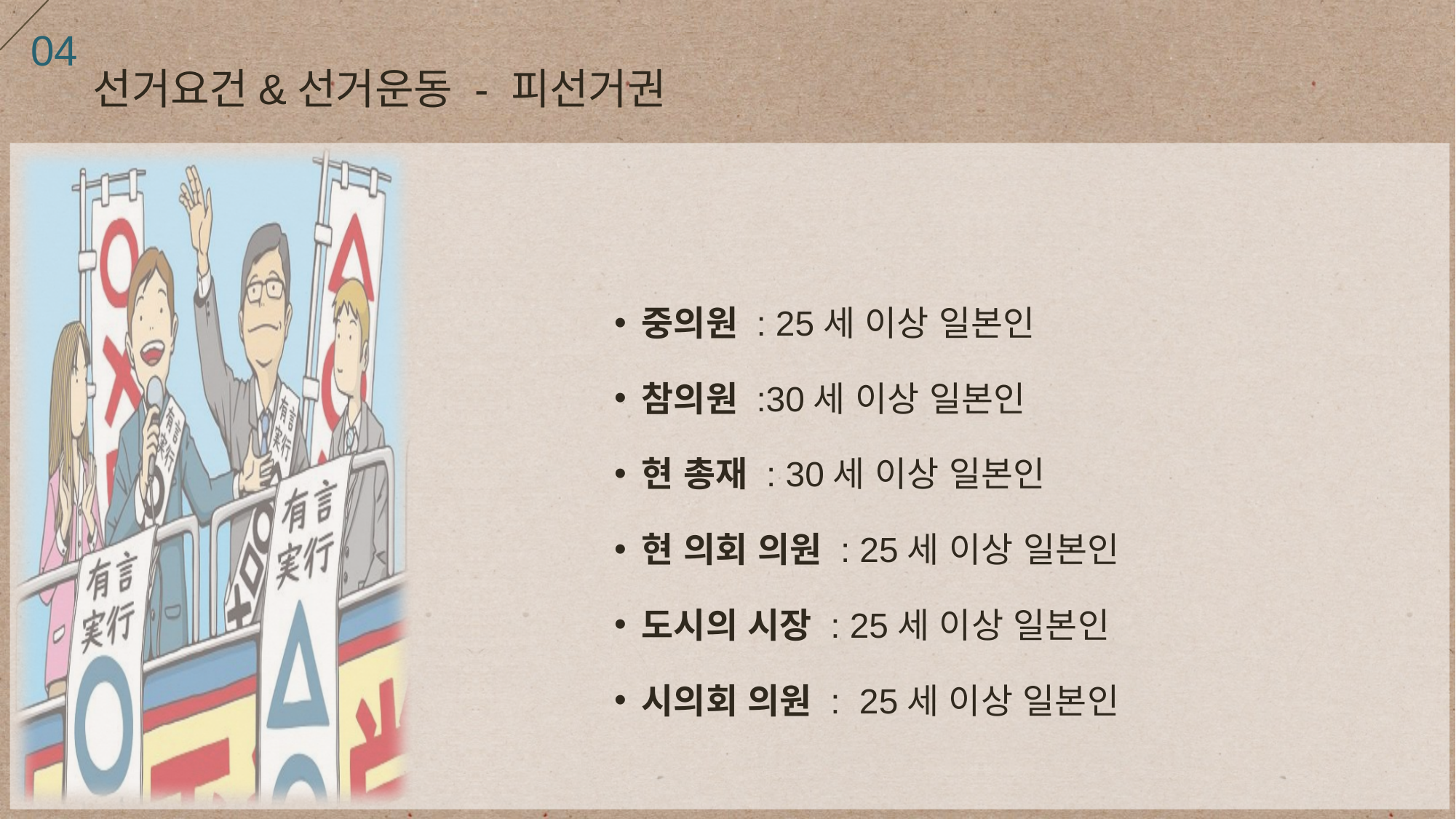

04
선거요건&선거운동 - 피선거권

중의원 : 25세 이상 일본인
참의원 :30세 이상 일본인
현 총재 : 30세 이상 일본인
현 의회 의원 : 25세 이상 일본인
도시의 시장 : 25세 이상 일본인
시의회 의원 :  25세 이상 일본인